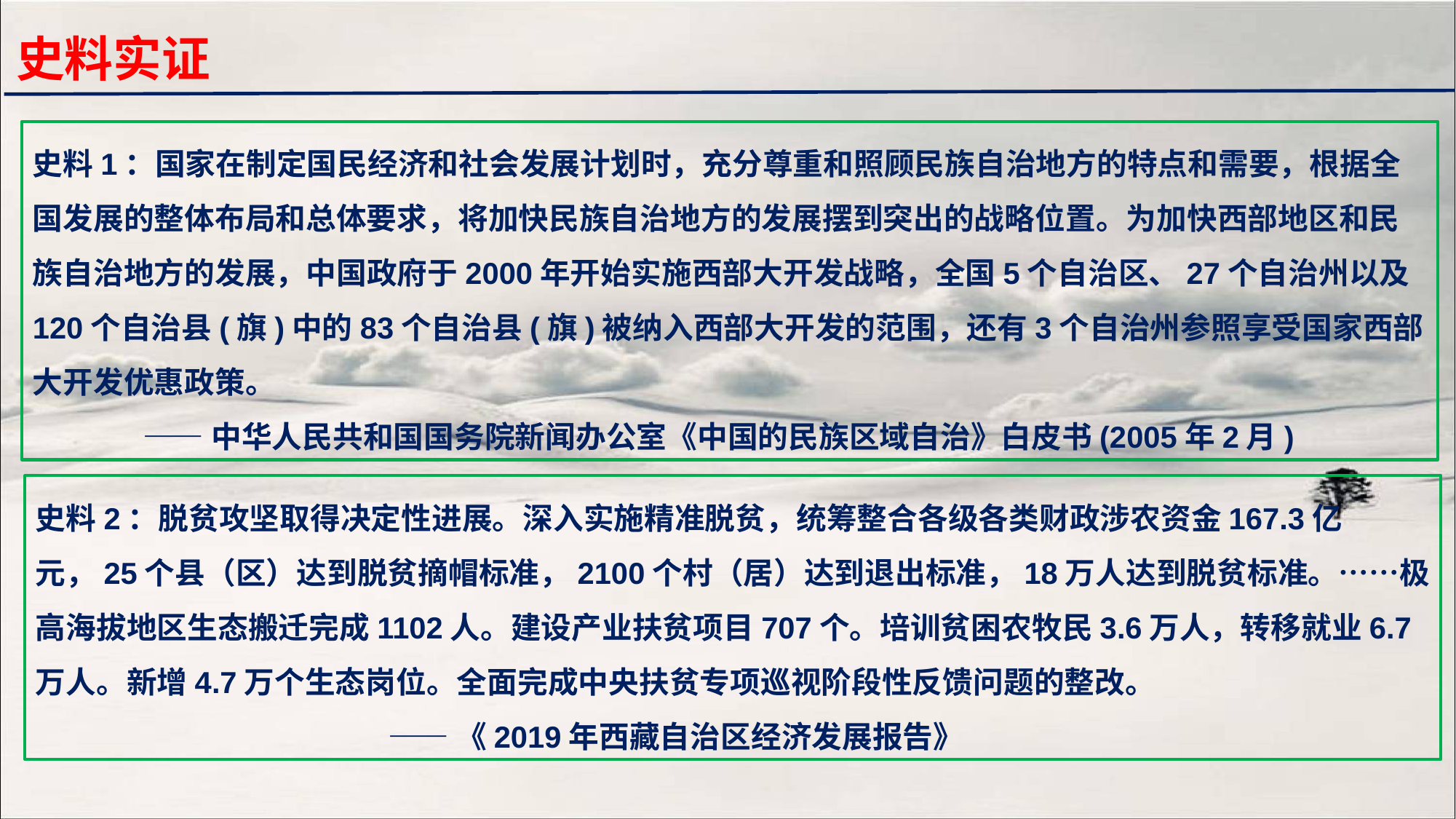

史料实证
史料1：国家在制定国民经济和社会发展计划时，充分尊重和照顾民族自治地方的特点和需要，根据全国发展的整体布局和总体要求，将加快民族自治地方的发展摆到突出的战略位置。为加快西部地区和民族自治地方的发展，中国政府于2000年开始实施西部大开发战略，全国5个自治区、27个自治州以及120个自治县(旗)中的83个自治县(旗)被纳入西部大开发的范围，还有3个自治州参照享受国家西部大开发优惠政策。
                ——中华人民共和国国务院新闻办公室《中国的民族区域自治》白皮书(2005年2月)
史料2：脱贫攻坚取得决定性进展。深入实施精准脱贫，统筹整合各级各类财政涉农资金167.3亿元，25个县（区）达到脱贫摘帽标准，2100个村（居）达到退出标准，18万人达到脱贫标准。……极高海拔地区生态搬迁完成1102人。建设产业扶贫项目707个。培训贫困农牧民3.6万人，转移就业6.7万人。新增4.7万个生态岗位。全面完成中央扶贫专项巡视阶段性反馈问题的整改。
                                                   ——《2019年西藏自治区经济发展报告》